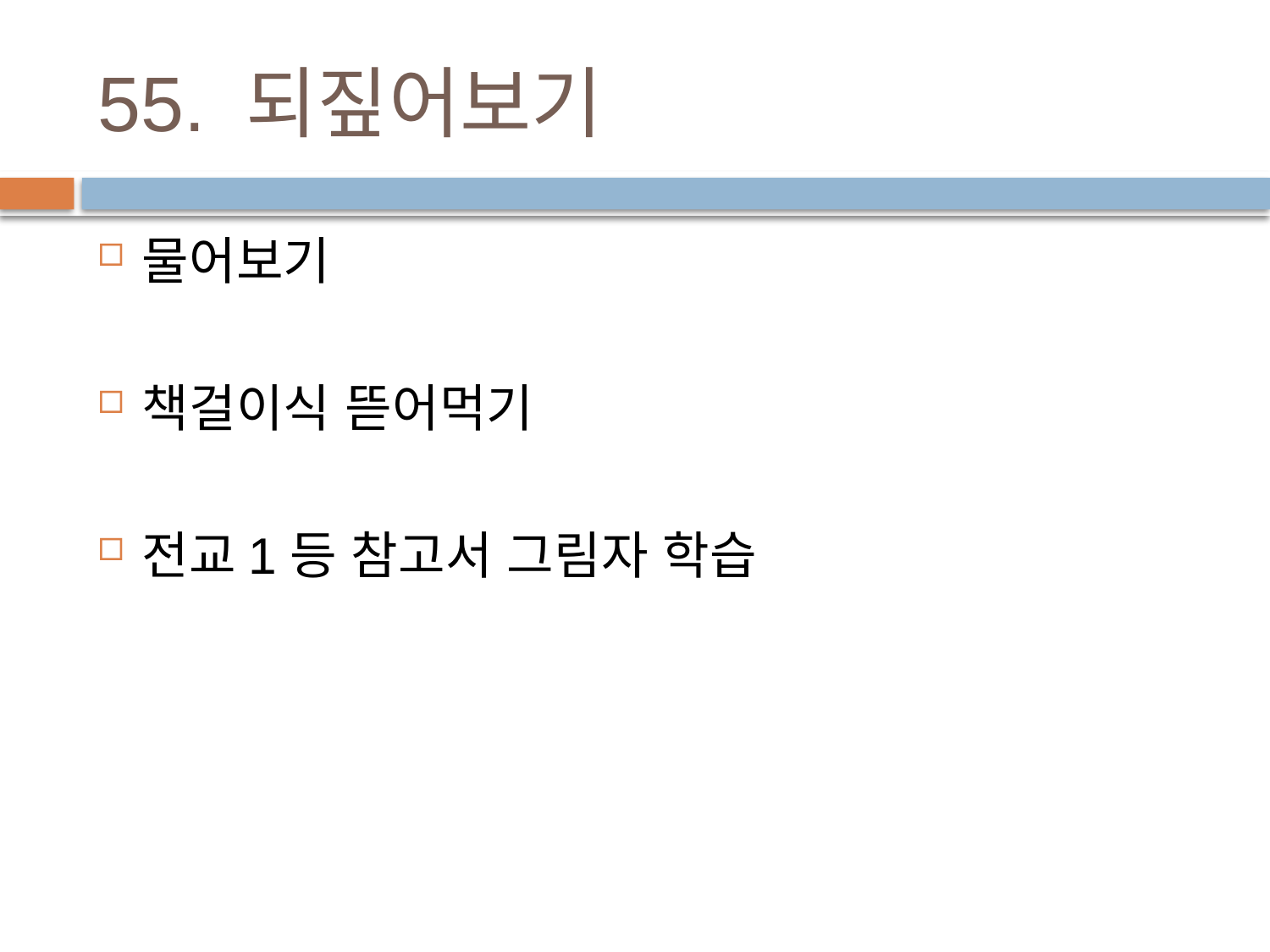

# 55. 되짚어보기
물어보기

책걸이식 뜯어먹기

전교1등 참고서 그림자 학습